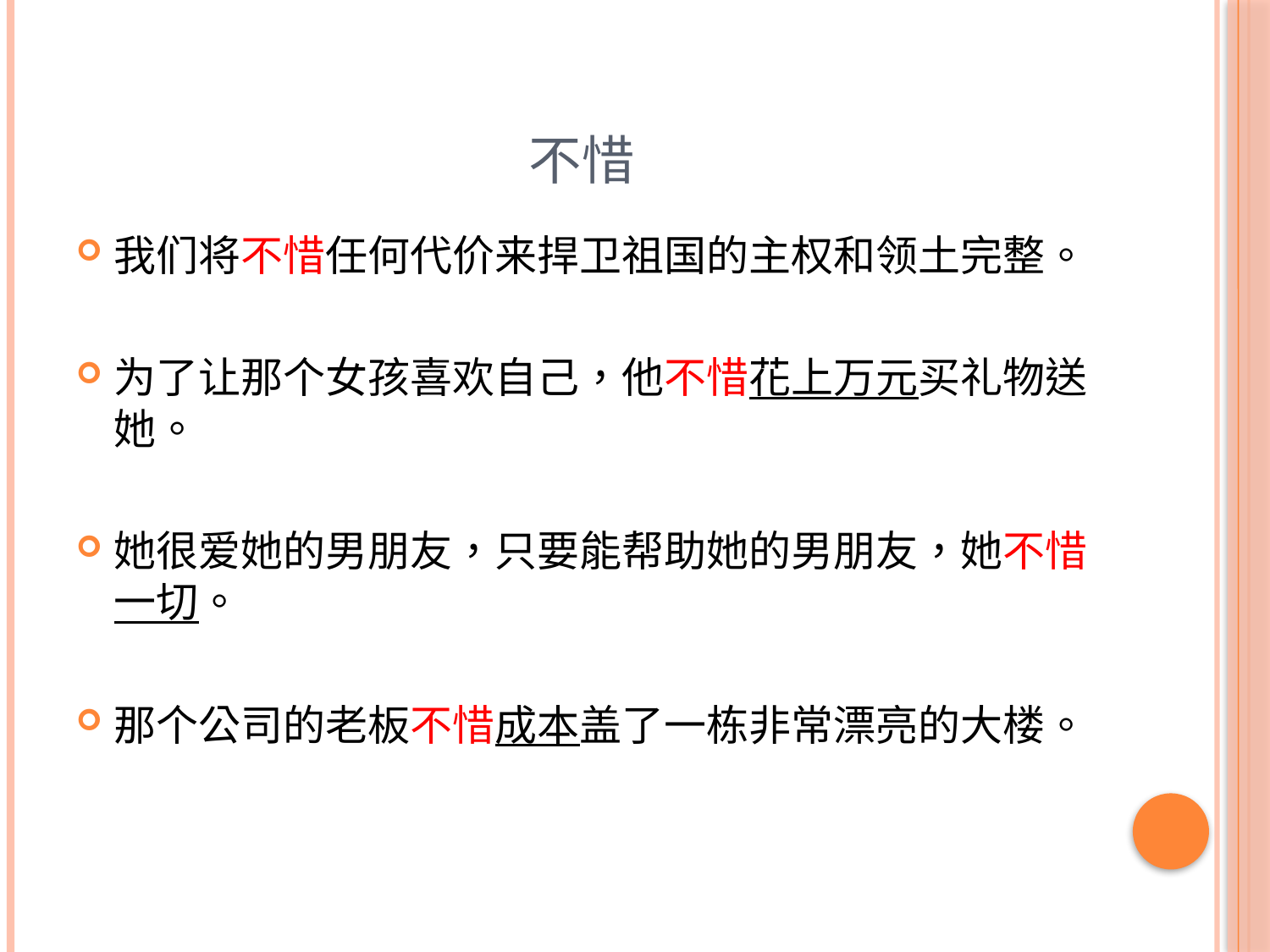

# 不惜
我们将不惜任何代价来捍卫祖国的主权和领土完整。

为了让那个女孩喜欢自己，他不惜花上万元买礼物送她。

她很爱她的男朋友，只要能帮助她的男朋友，她不惜一切。

那个公司的老板不惜成本盖了一栋非常漂亮的大楼。